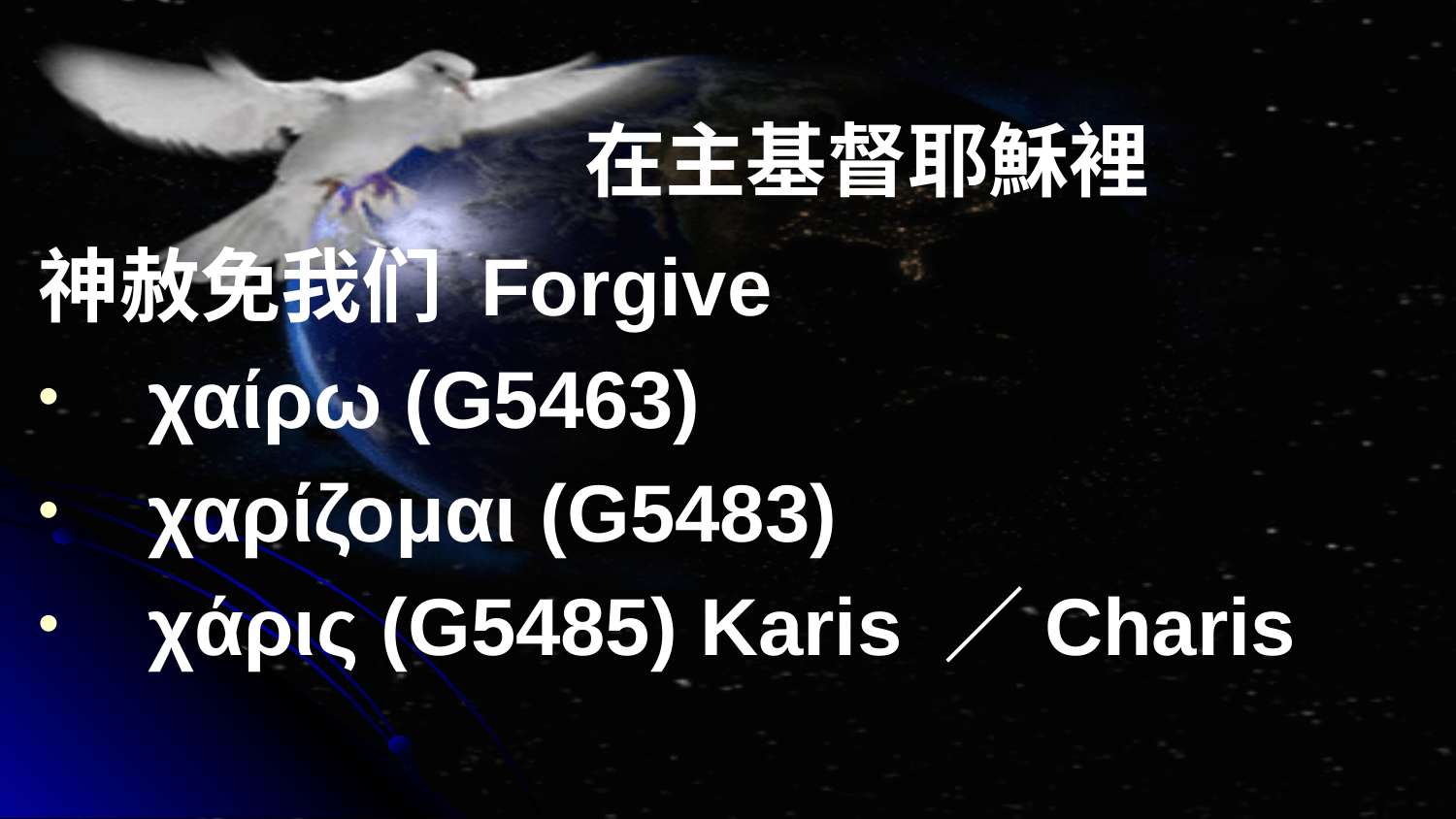

在主基督耶穌裡
神赦免我们 Forgive
χαίρω (G5463)
χαρίζομαι (G5483)
χάρις (G5485) Karis ／Charis